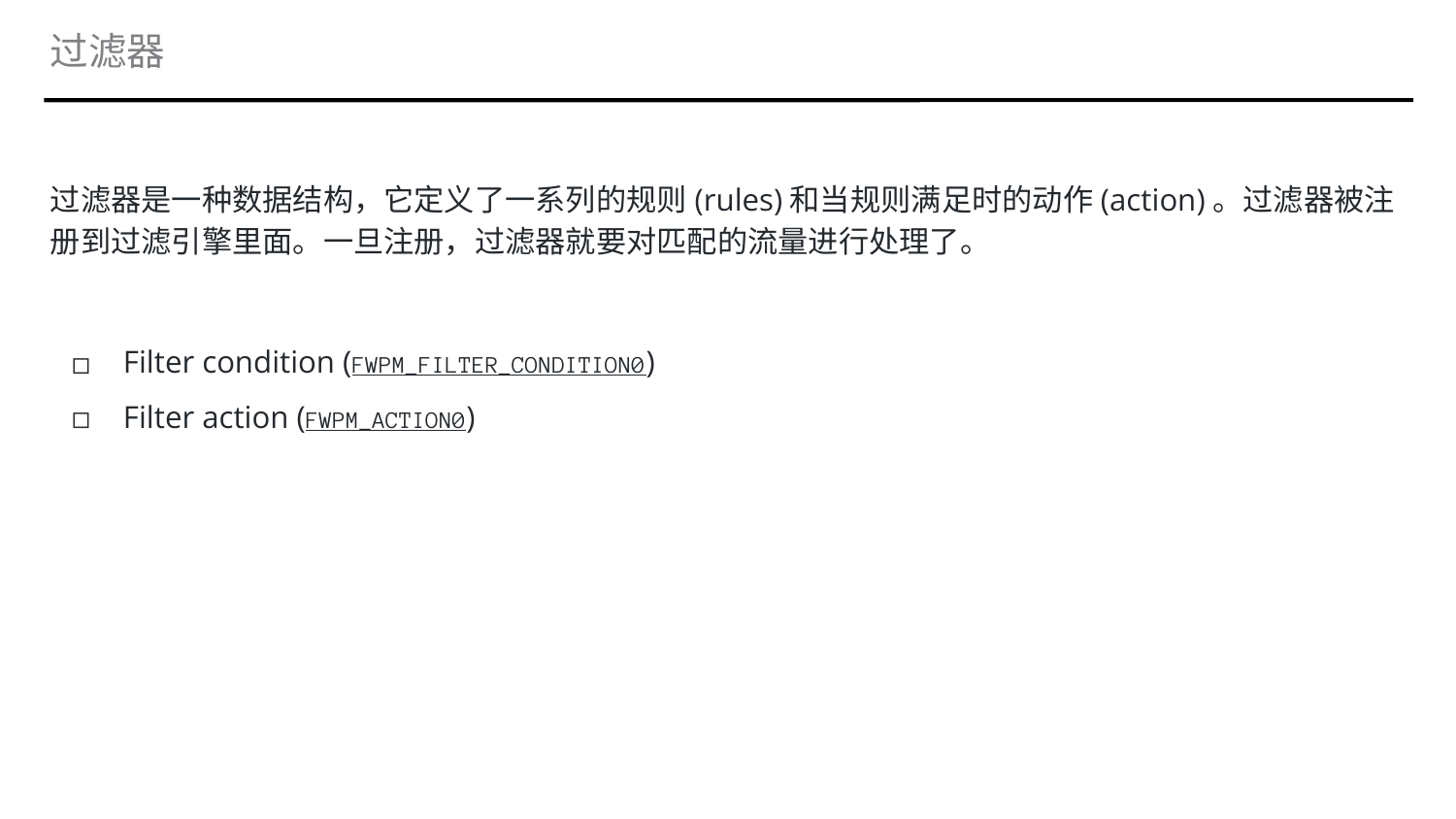

# 过滤器

过滤器是一种数据结构，它定义了一系列的规则(rules)和当规则满足时的动作(action)。过滤器被注册到过滤引擎里面。一旦注册，过滤器就要对匹配的流量进行处理了。

Filter condition (FWPM_FILTER_CONDITION0)
Filter action (FWPM_ACTION0)